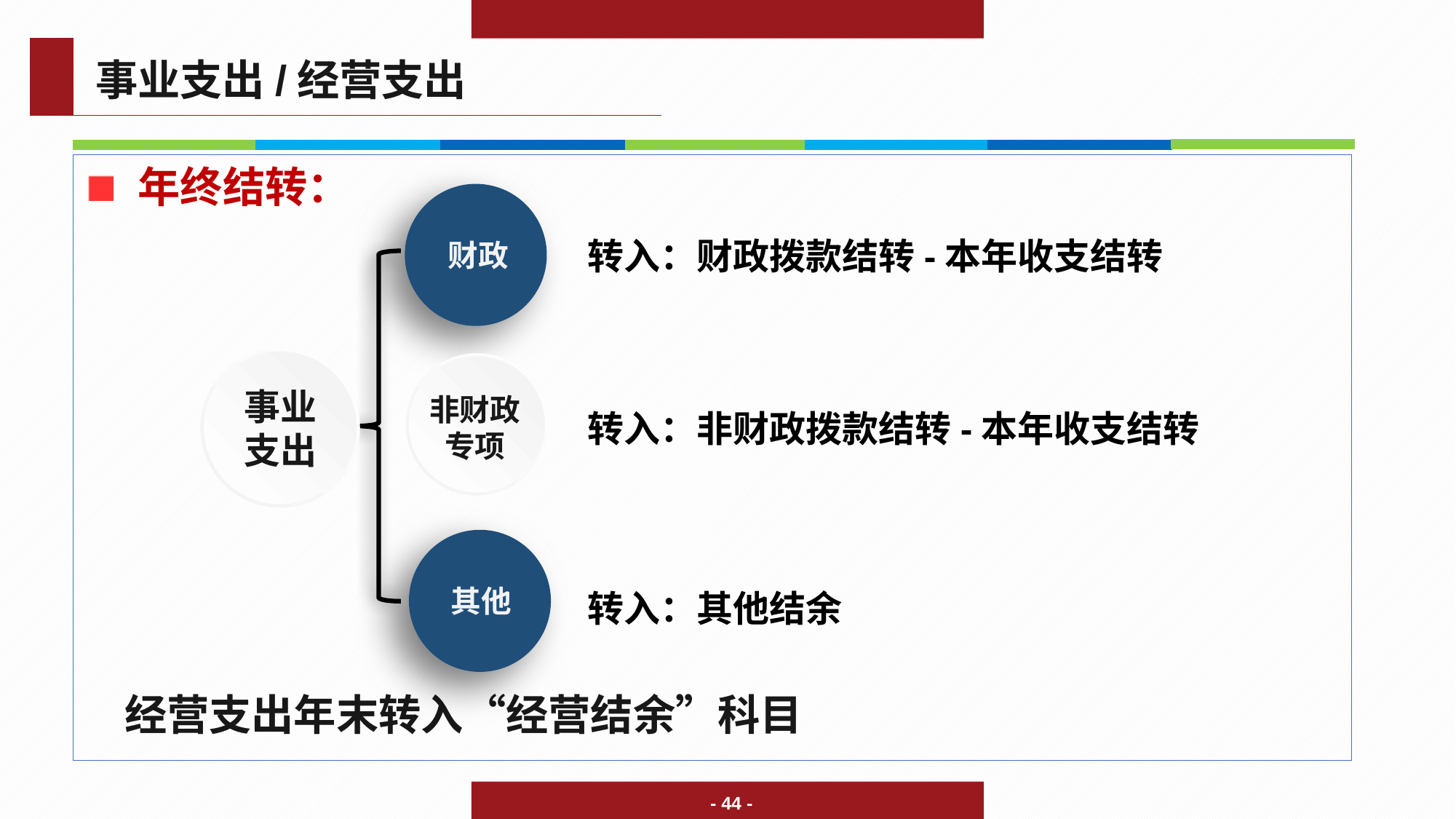

事业支出/经营支出

年终结转：

     经营支出年末转入“经营结余”科目

转入：财政拨款结转-本年收支结转
财政

事业支出

非财政专项
转入：非财政拨款结转-本年收支结转

其他
转入：其他结余

- 44 -